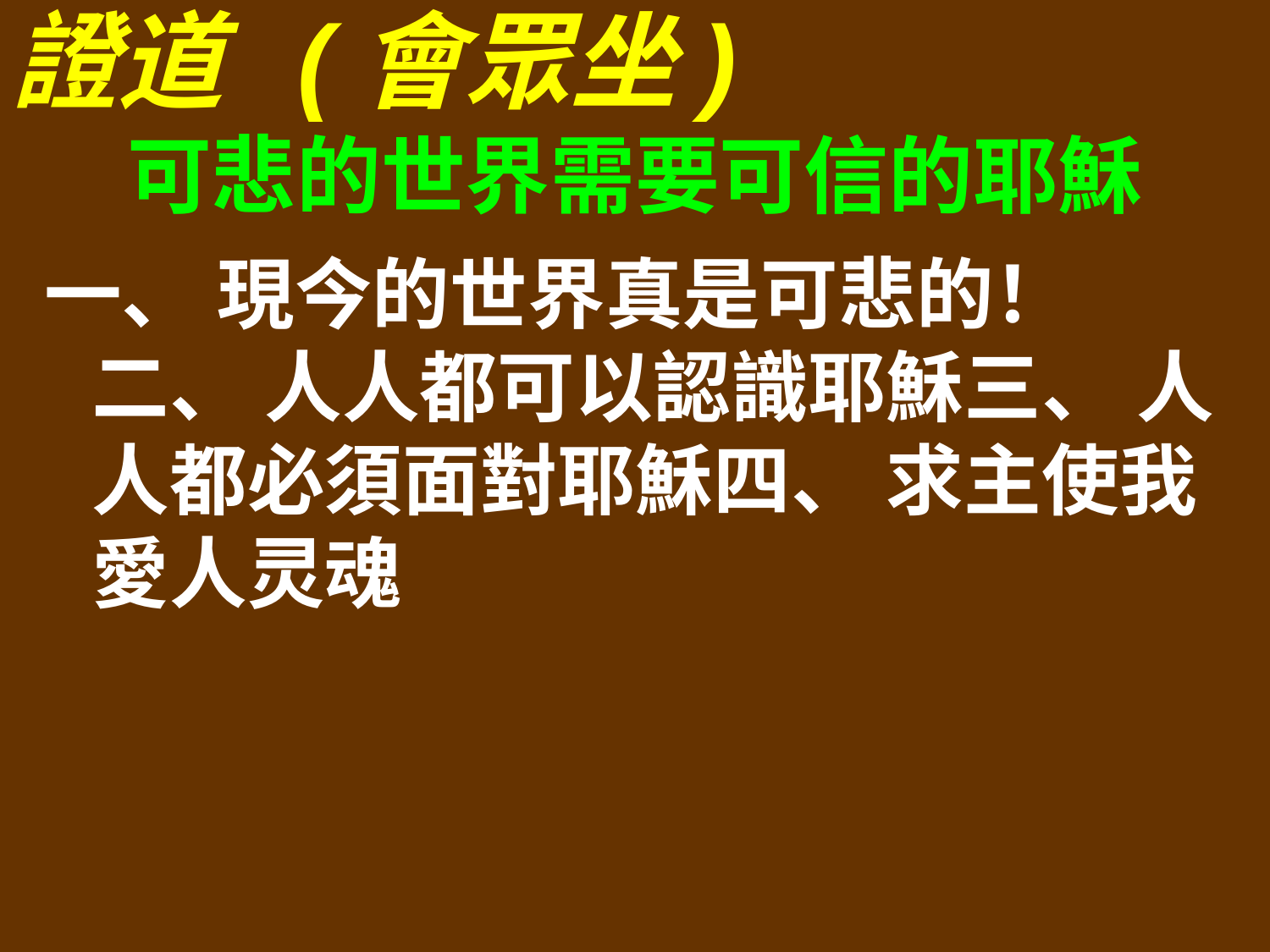

證道  (會眾坐)
可悲的世界需要可信的耶穌
一、 現今的世界真是可悲的！二、 人人都可以認識耶穌三、 人人都必須面對耶穌四、 求主使我愛人灵魂